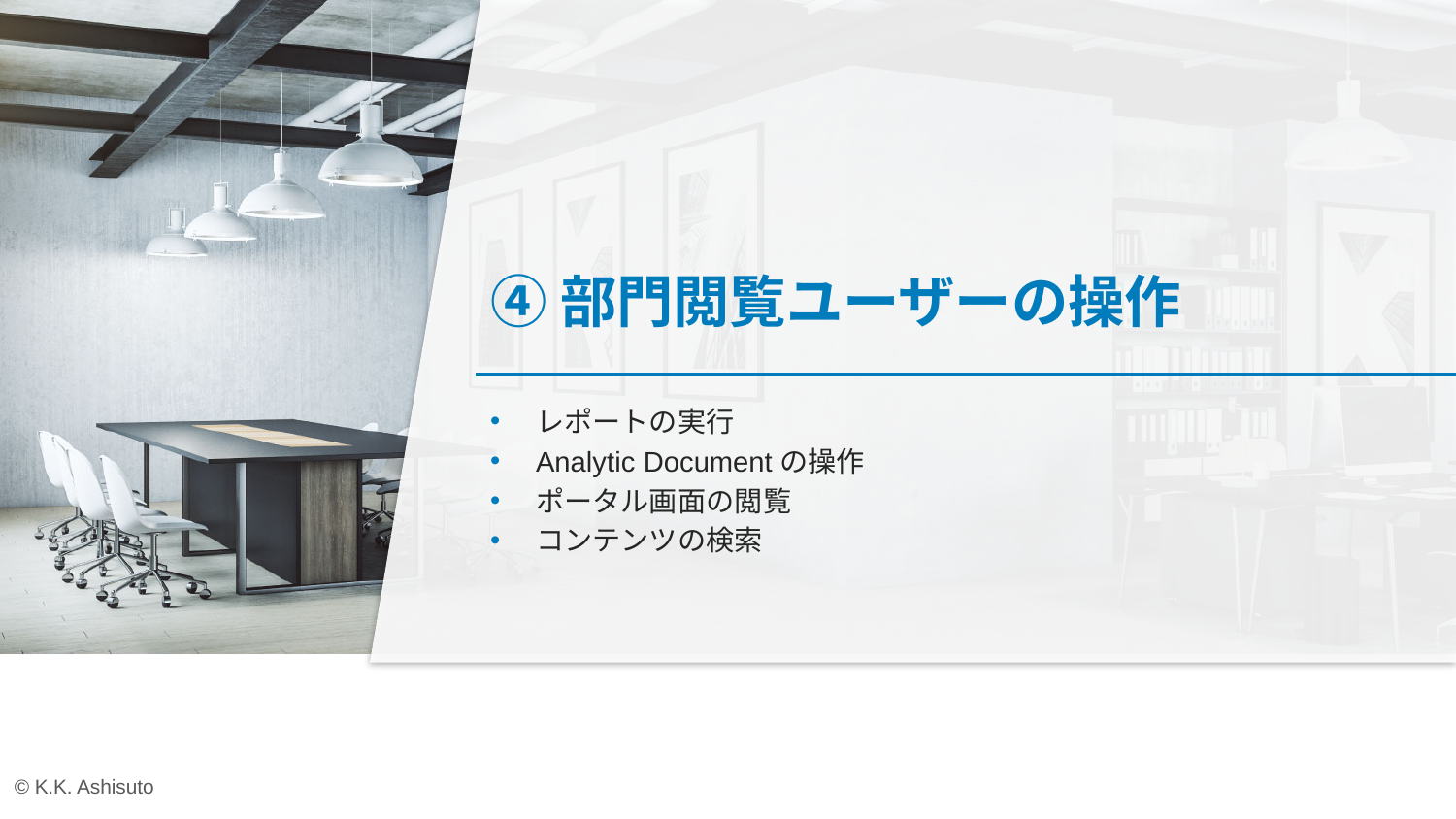

# ④部門閲覧ユーザーの操作
レポートの実行
Analytic Documentの操作
ポータル画面の閲覧
コンテンツの検索
© K.K. Ashisuto